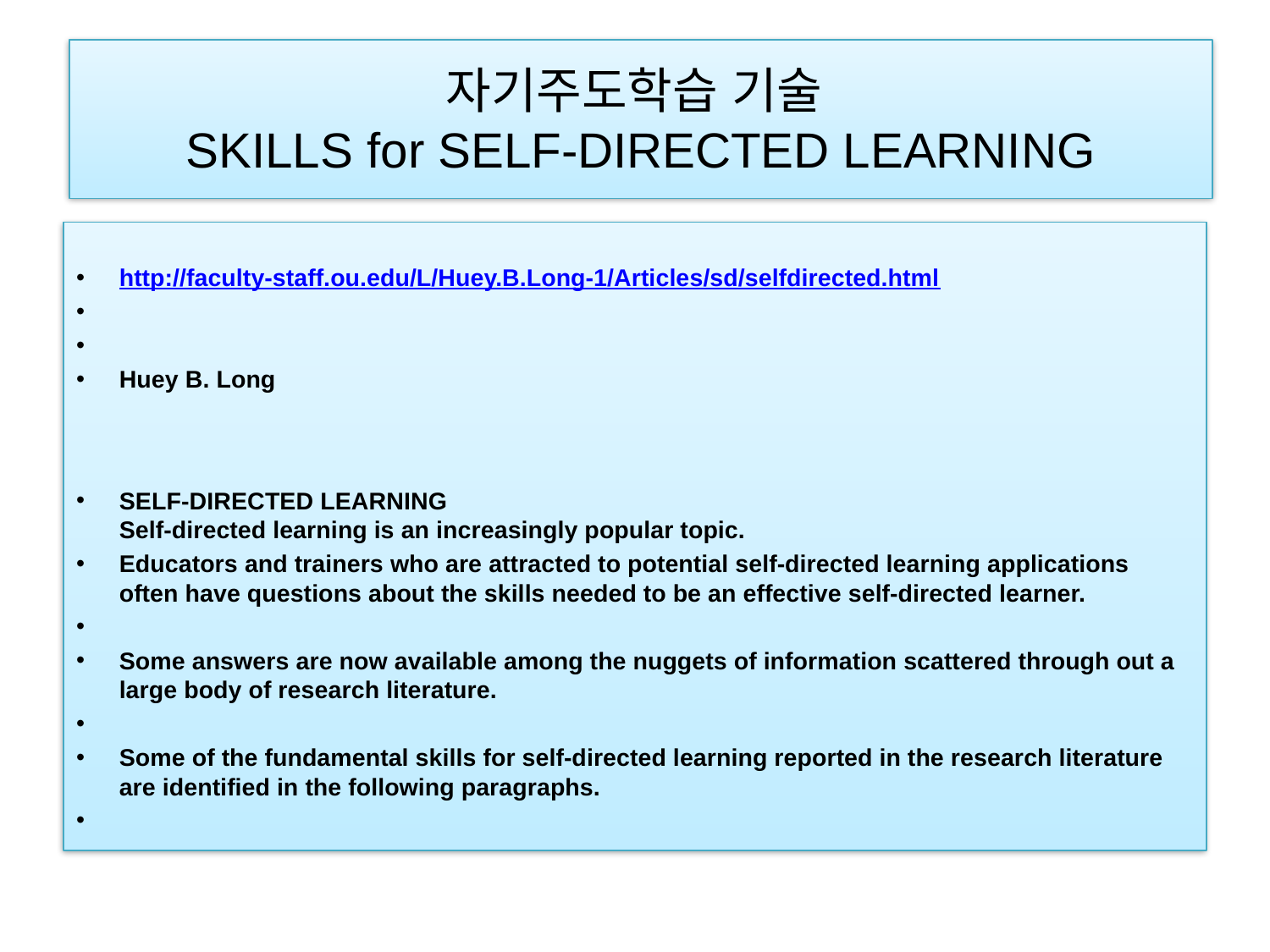

# 자기주도학습 기술 SKILLS for SELF-DIRECTED LEARNING

http://faculty-staff.ou.edu/L/Huey.B.Long-1/Articles/sd/selfdirected.html

Huey B. Long
SELF-DIRECTED LEARNING
Self-directed learning is an increasingly popular topic.
Educators and trainers who are attracted to potential self-directed learning applications often have questions about the skills needed to be an effective self-directed learner.

Some answers are now available among the nuggets of information scattered through out a large body of research literature.

Some of the fundamental skills for self-directed learning reported in the research literature are identified in the following paragraphs.